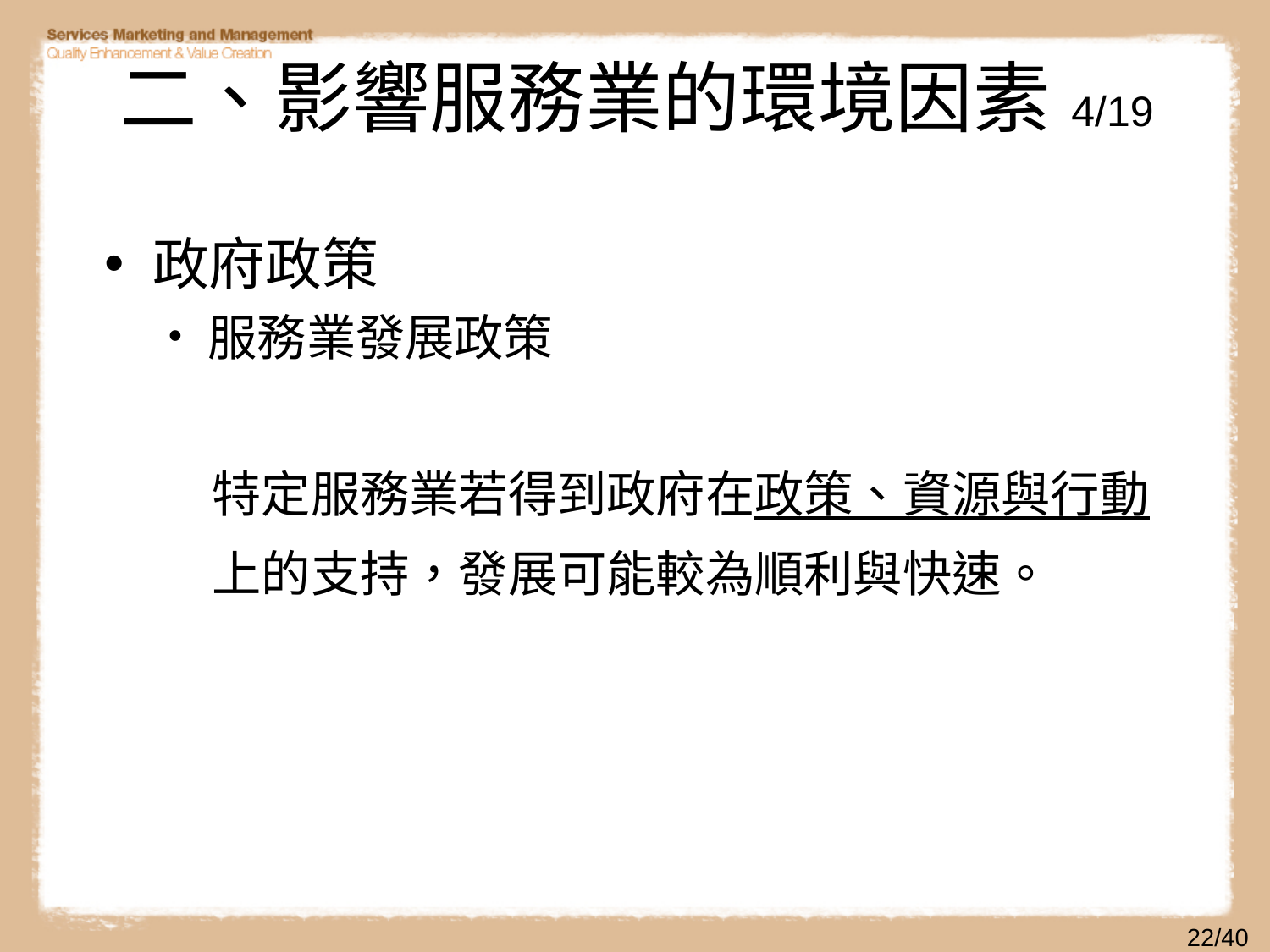

# 二、影響服務業的環境因素 4/19
政府政策
服務業發展政策
特定服務業若得到政府在政策、資源與行動上的支持，發展可能較為順利與快速。